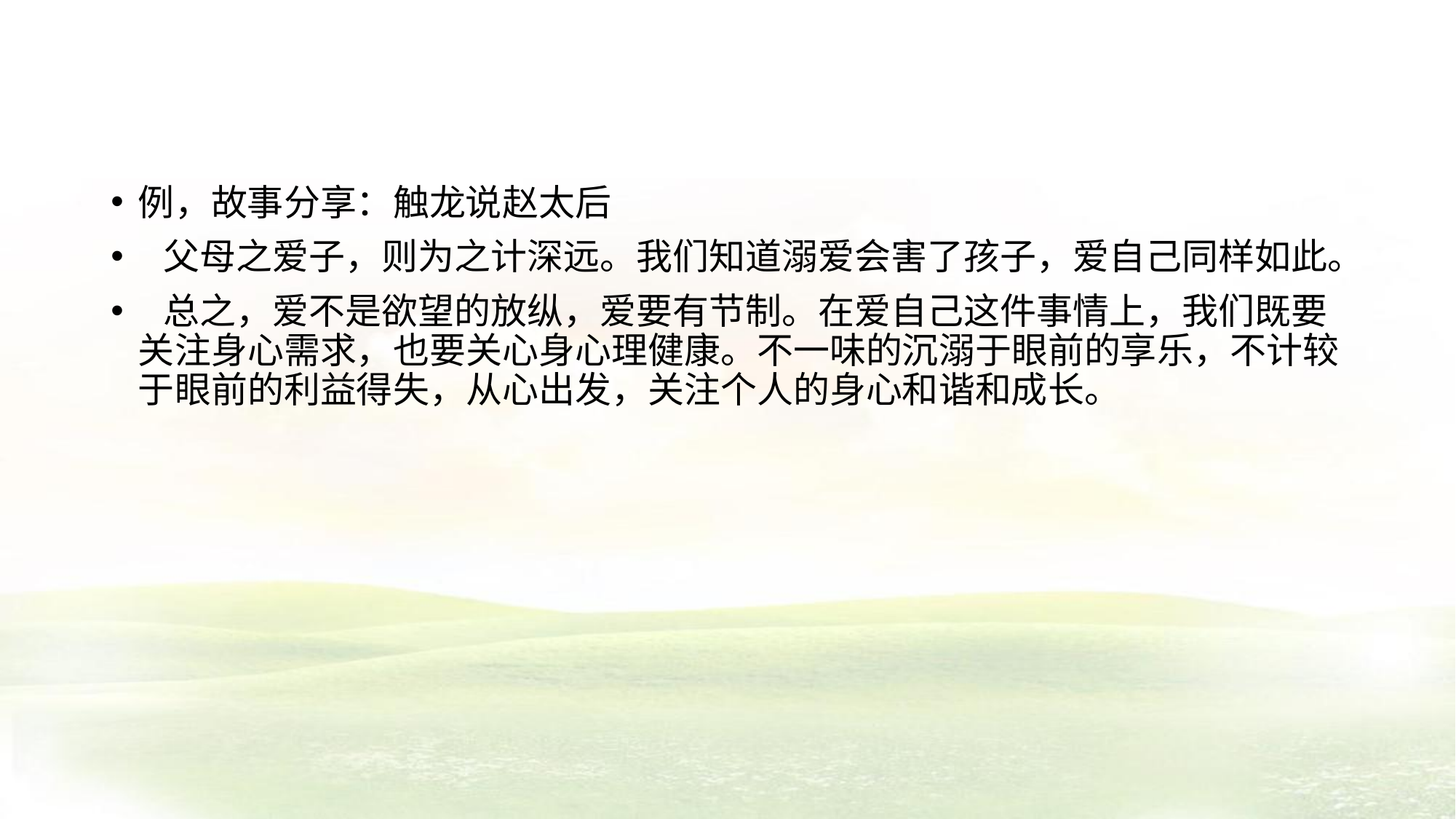

例，故事分享：触龙说赵太后
  父母之爱子，则为之计深远。我们知道溺爱会害了孩子，爱自己同样如此。
  总之，爱不是欲望的放纵，爱要有节制。在爱自己这件事情上，我们既要关注身心需求，也要关心身心理健康。不一味的沉溺于眼前的享乐，不计较于眼前的利益得失，从心出发，关注个人的身心和谐和成长。